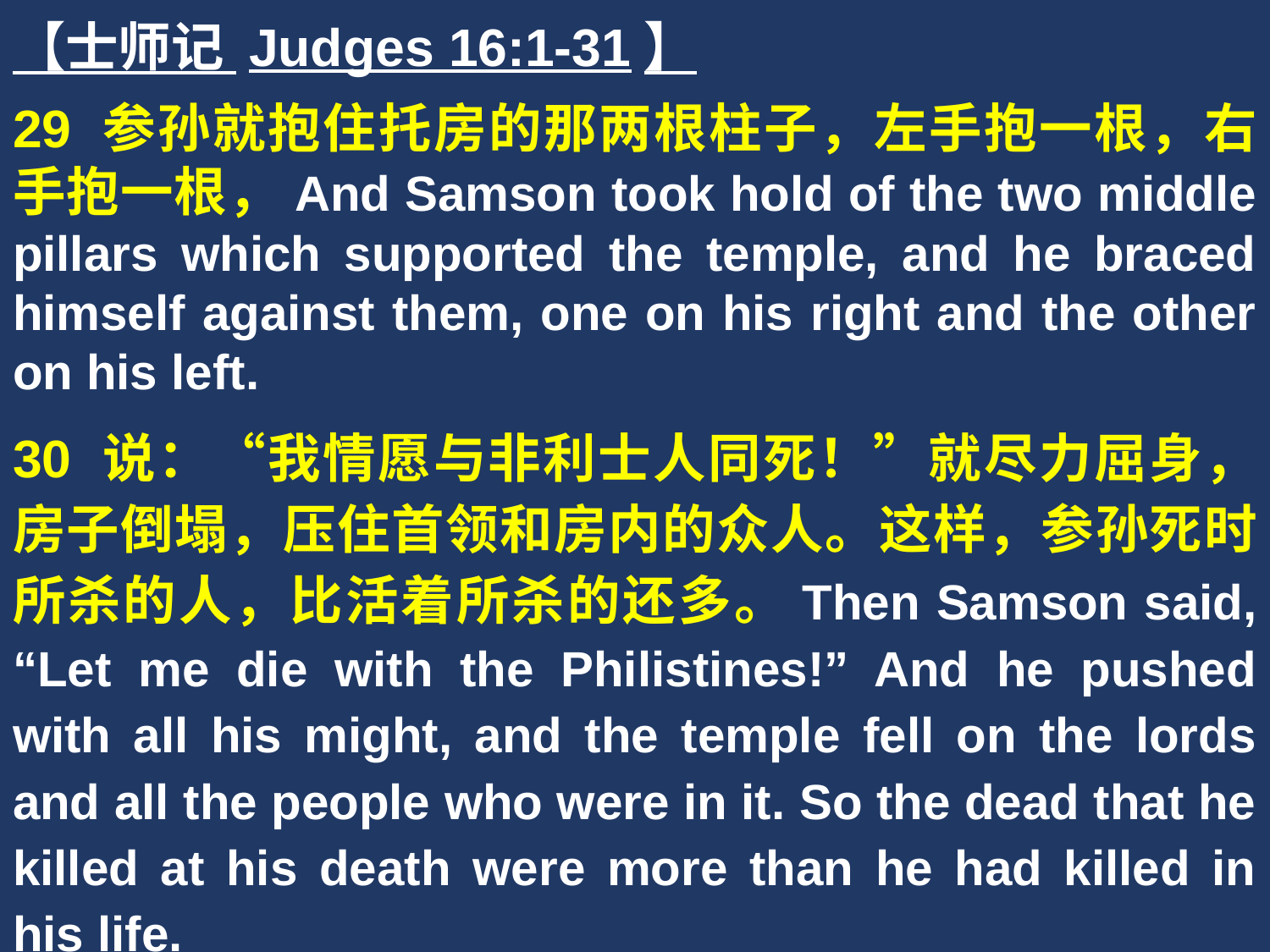

【士师记 Judges 16:1-31】
29 参孙就抱住托房的那两根柱子，左手抱一根，右手抱一根，And Samson took hold of the two middle pillars which supported the temple, and he braced himself against them, one on his right and the other on his left.
30 说：“我情愿与非利士人同死！”就尽力屈身，房子倒塌，压住首领和房内的众人。这样，参孙死时所杀的人，比活着所杀的还多。Then Samson said, “Let me die with the Philistines!” And he pushed with all his might, and the temple fell on the lords and all the people who were in it. So the dead that he killed at his death were more than he had killed in his life.